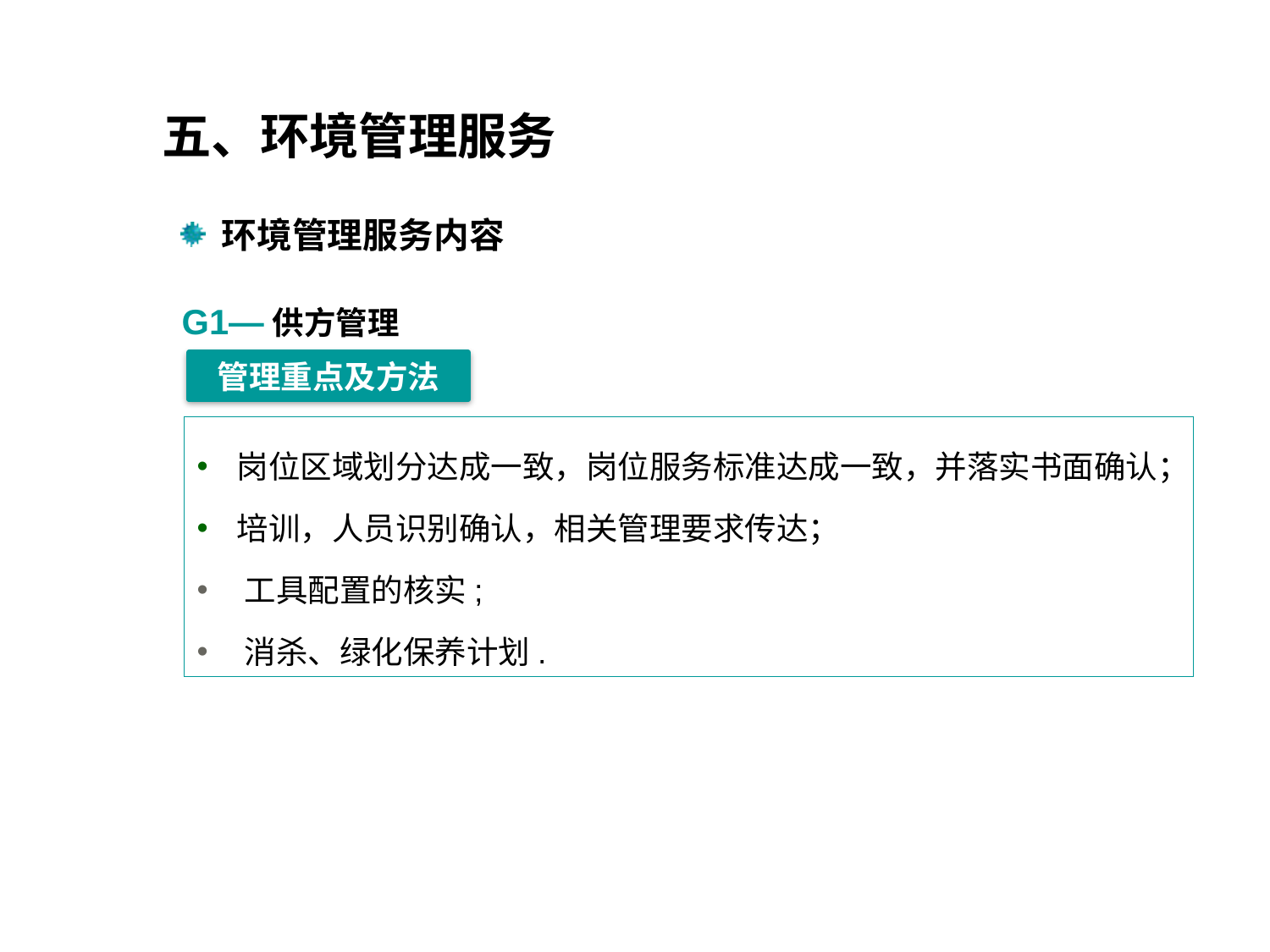

五、环境管理服务
 环境管理服务内容
G1—供方管理
管理重点及方法
岗位区域划分达成一致，岗位服务标准达成一致，并落实书面确认；
培训，人员识别确认，相关管理要求传达；
工具配置的核实;
消杀、绿化保养计划.